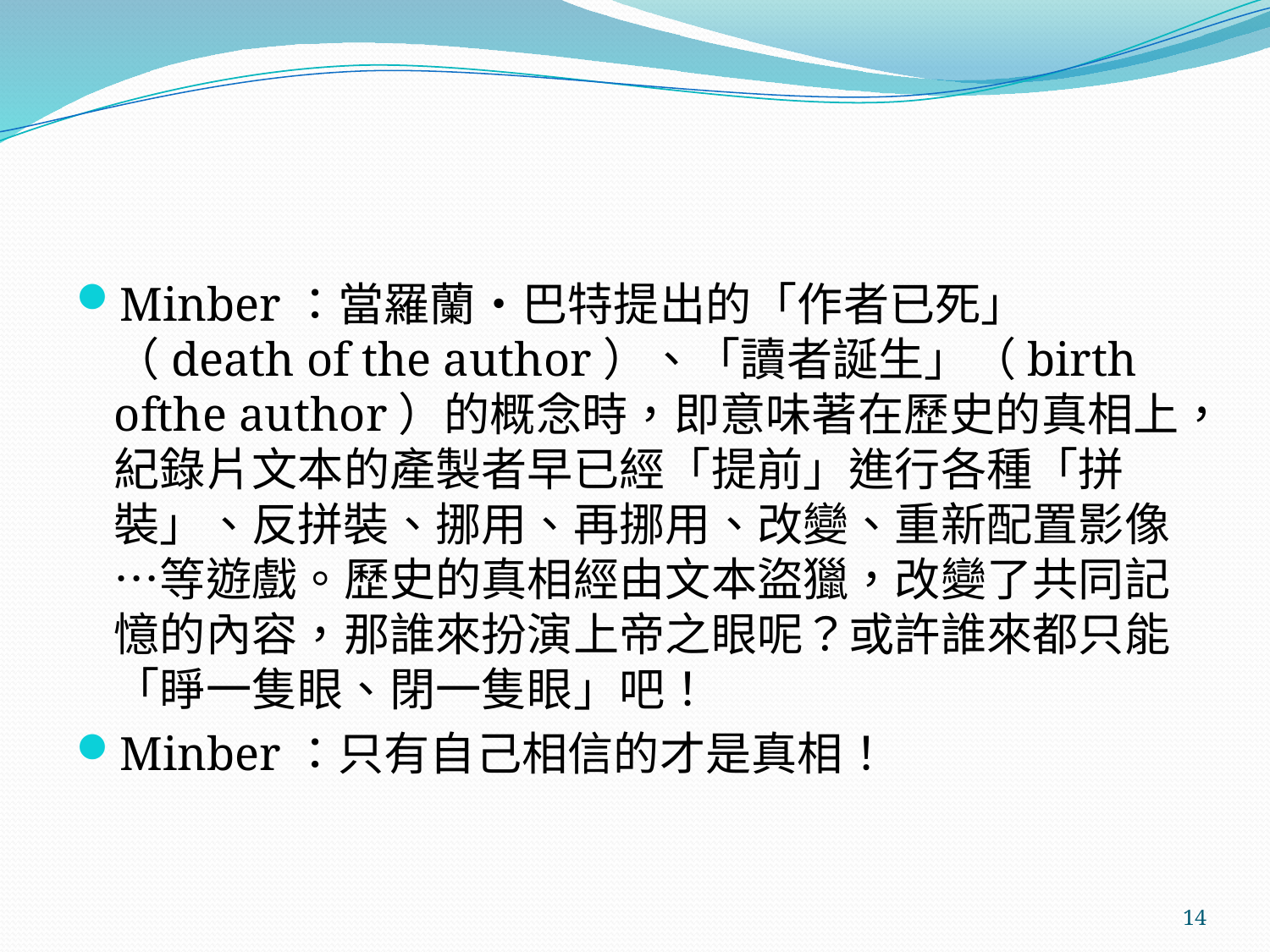

#
Minber：當羅蘭‧巴特提出的「作者已死」（death of the author）、「讀者誕生」（birth ofthe author）的概念時，即意味著在歷史的真相上，紀錄片文本的產製者早已經「提前」進行各種「拼裝」、反拼裝、挪用、再挪用、改變、重新配置影像…等遊戲。歷史的真相經由文本盜獵，改變了共同記憶的內容，那誰來扮演上帝之眼呢？或許誰來都只能「睜一隻眼、閉一隻眼」吧！
Minber：只有自己相信的才是真相！
14